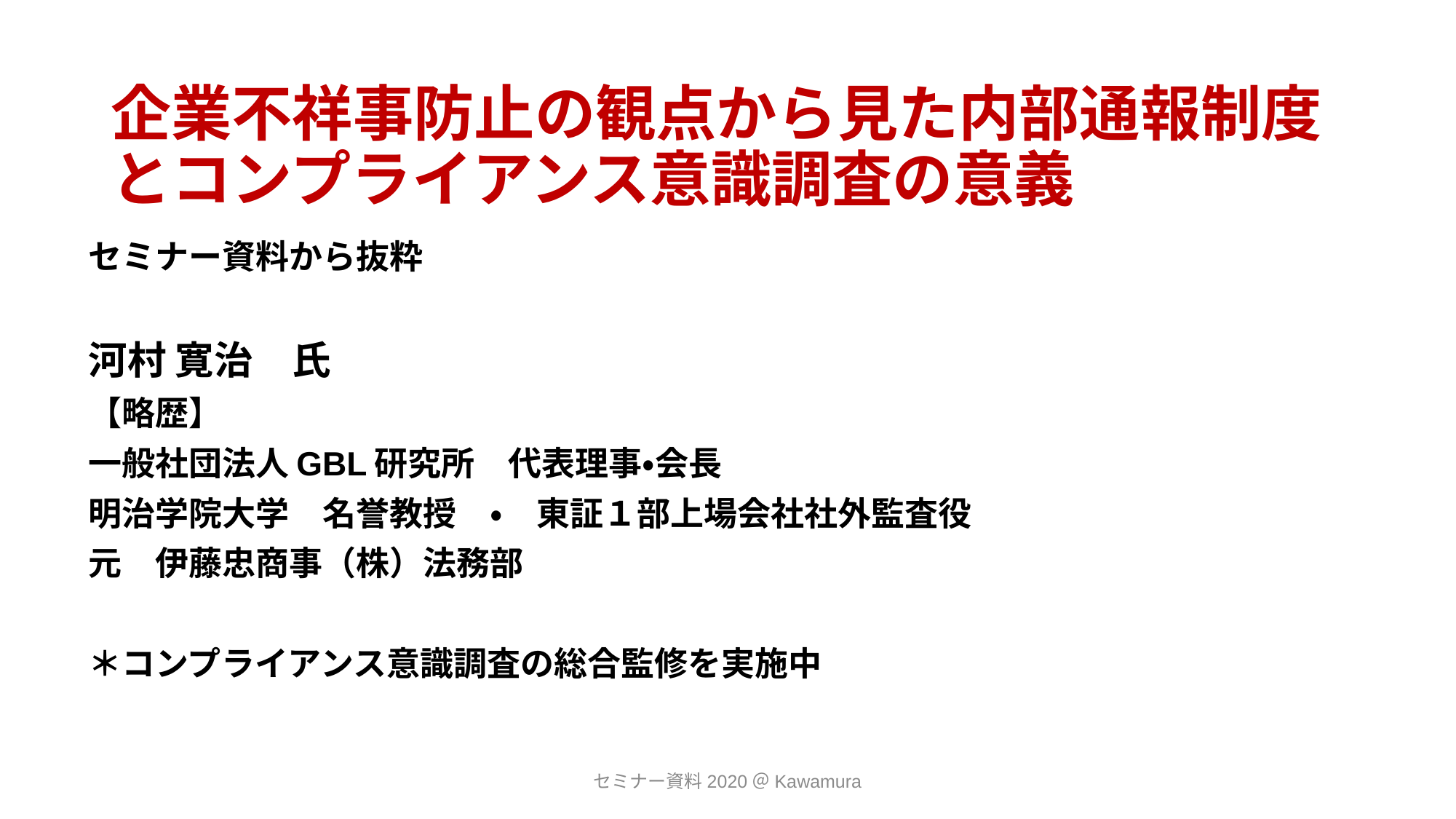

# 企業不祥事防止の観点から見た内部通報制度とコンプライアンス意識調査の意義
セミナー資料から抜粋

河村 寛治　氏
【略歴】
一般社団法人GBL研究所　代表理事・会長
明治学院大学　名誉教授　・　東証１部上場会社社外監査役
元　伊藤忠商事（株）法務部

＊コンプライアンス意識調査の総合監修を実施中

セミナー資料2020＠Kawamura